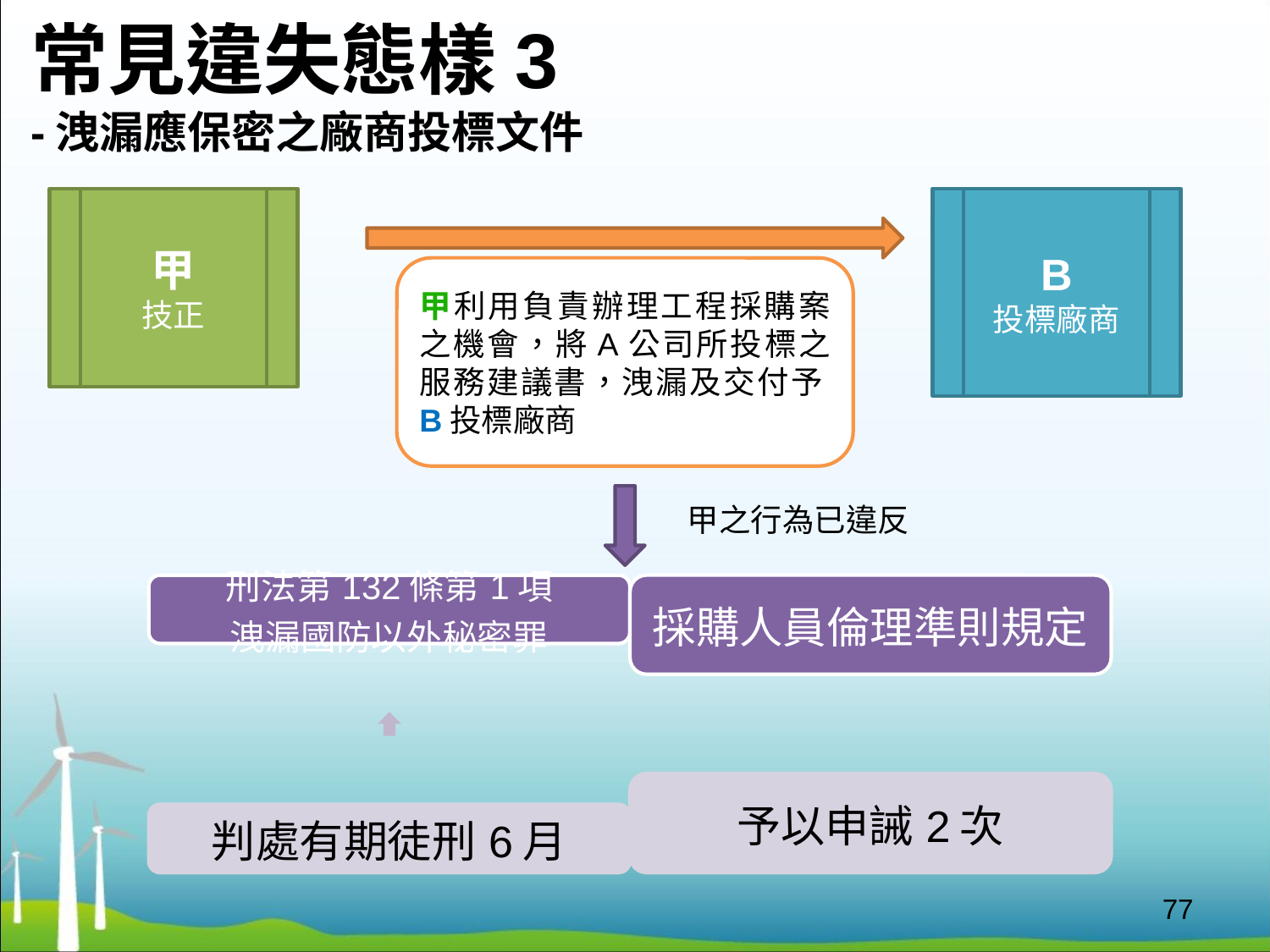

常見違失態樣3
-洩漏應保密之廠商投標文件
甲
技正
B
投標廠商

甲利用負責辦理工程採購案之機會，將A公司所投標之服務建議書，洩漏及交付予B投標廠商

甲之行為已違反
刑法第132條第1項
洩漏國防以外秘密罪
採購人員倫理準則規定
判處有期徒刑6月
予以申誡2次
77